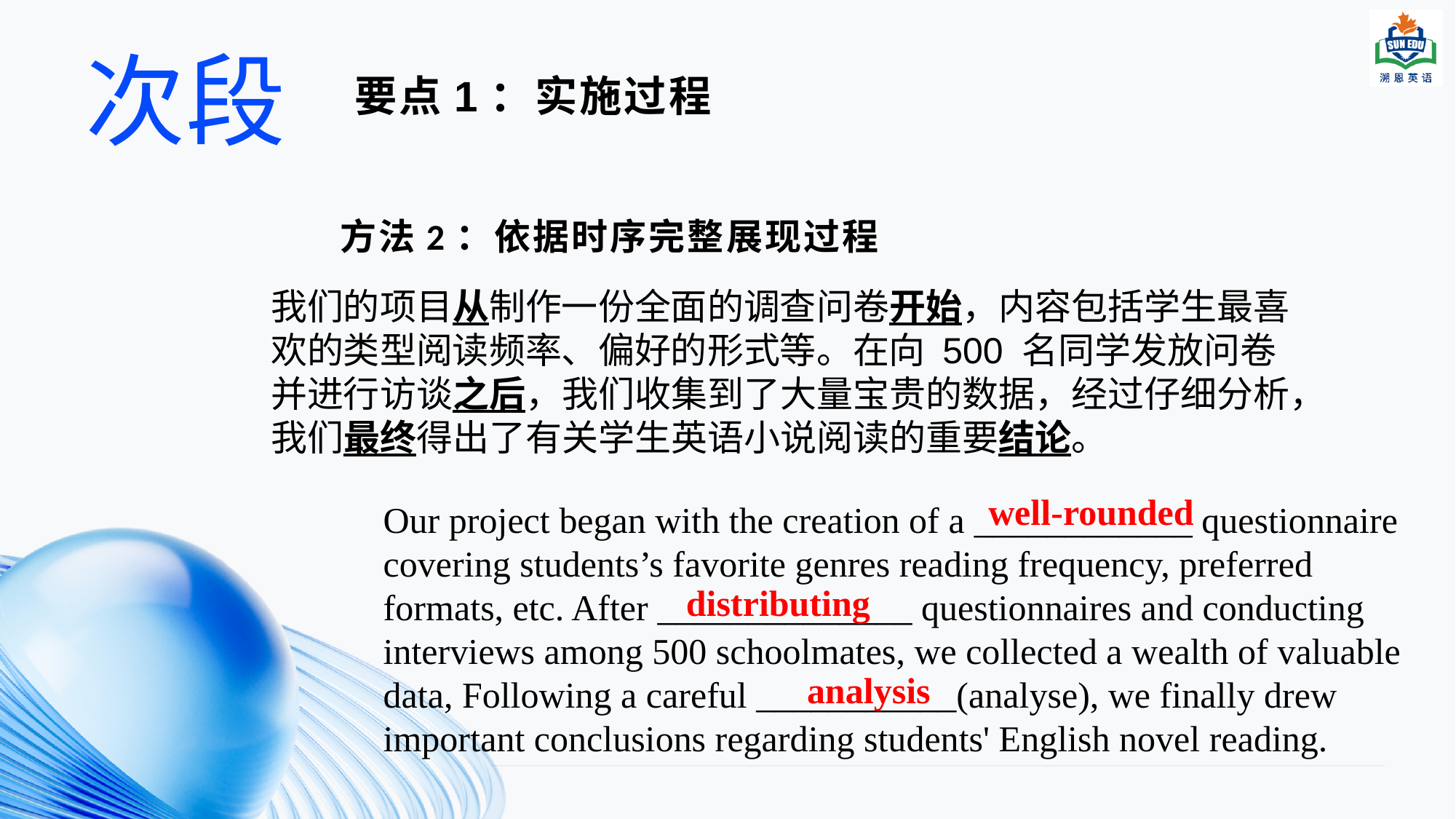

# 次段
要点1：实施过程
方法2：依据时序完整展现过程
我们的项目从制作一份全面的调查问卷开始，内容包括学生最喜欢的类型阅读频率、偏好的形式等。在向 500 名同学发放问卷并进行访谈之后，我们收集到了大量宝贵的数据，经过仔细分析，我们最终得出了有关学生英语小说阅读的重要结论。
well-rounded
Our project began with the creation of a ____________ questionnaire covering students’s favorite genres reading frequency, preferred formats, etc. After ______________ questionnaires and conducting interviews among 500 schoolmates, we collected a wealth of valuable data, Following a careful ___________(analyse), we finally drew important conclusions regarding students' English novel reading.
distributing
analysis